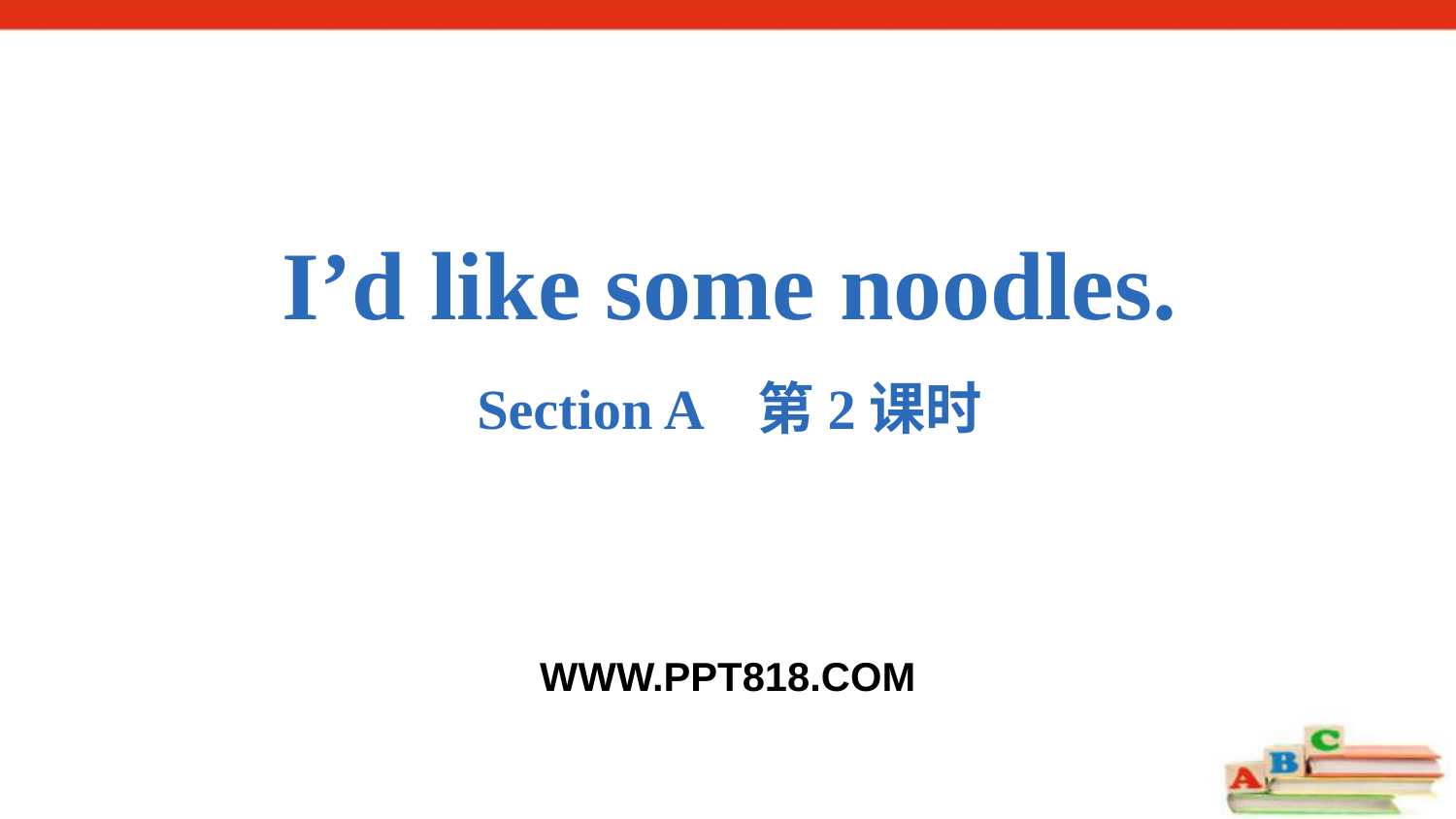

I’d like some noodles.
Section A   第2课时
WWW.PPT818.COM